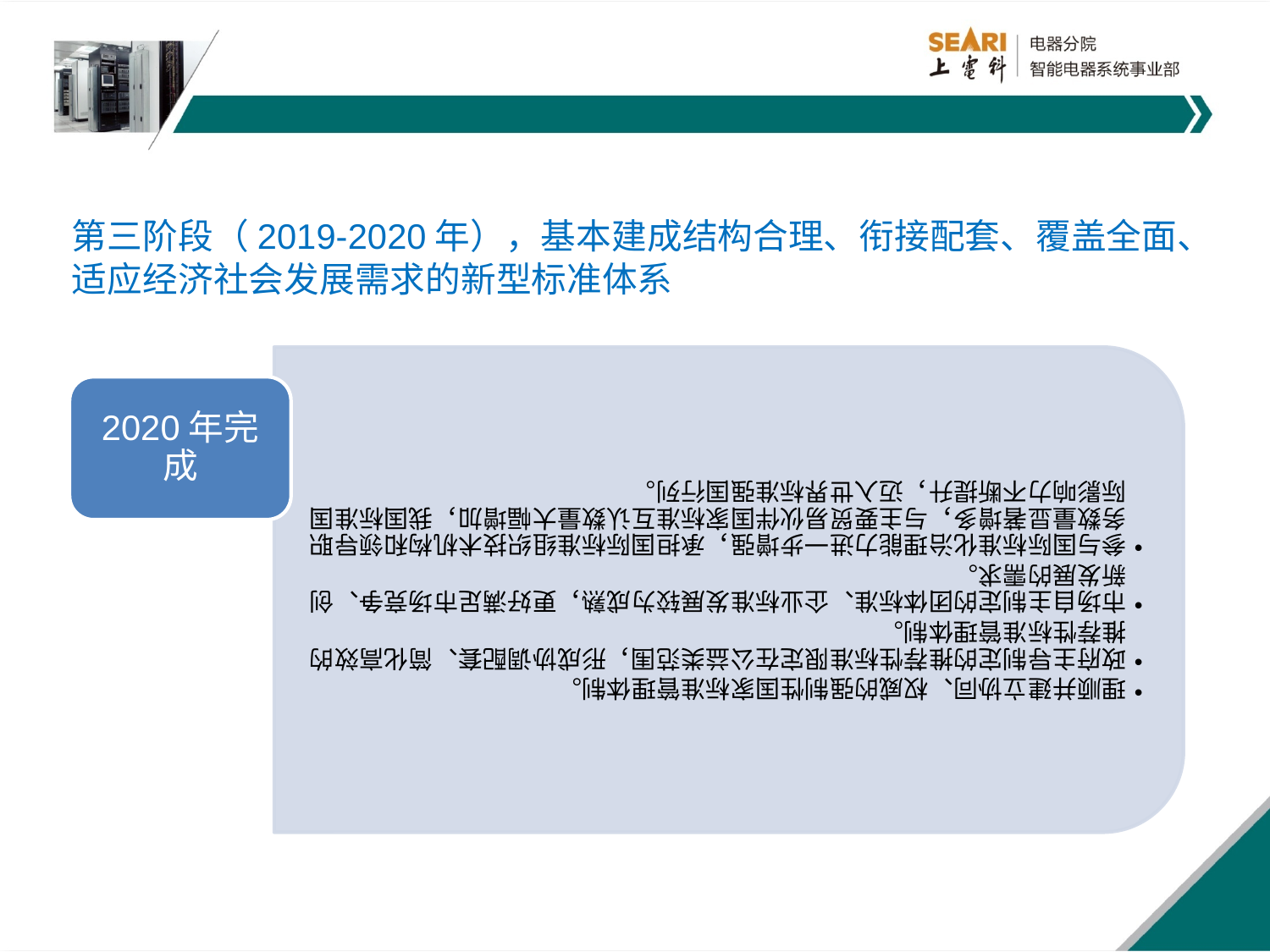

第三阶段（2019-2020年），基本建成结构合理、衔接配套、覆盖全面、适应经济社会发展需求的新型标准体系
理顺并建立协同、权威的强制性国家标准管理体制。
政府主导制定的推荐性标准限定在公益类范围，形成协调配套、简化高效的推荐性标准管理体制。
市场自主制定的团体标准、企业标准发展较为成熟，更好满足市场竞争、创新发展的需求。
参与国际标准化治理能力进一步增强，承担国际标准组织技术机构和领导职务数量显著增多，与主要贸易伙伴国家标准互认数量大幅增加，我国标准国际影响力不断提升，迈入世界标准强国行列。
2020年完成